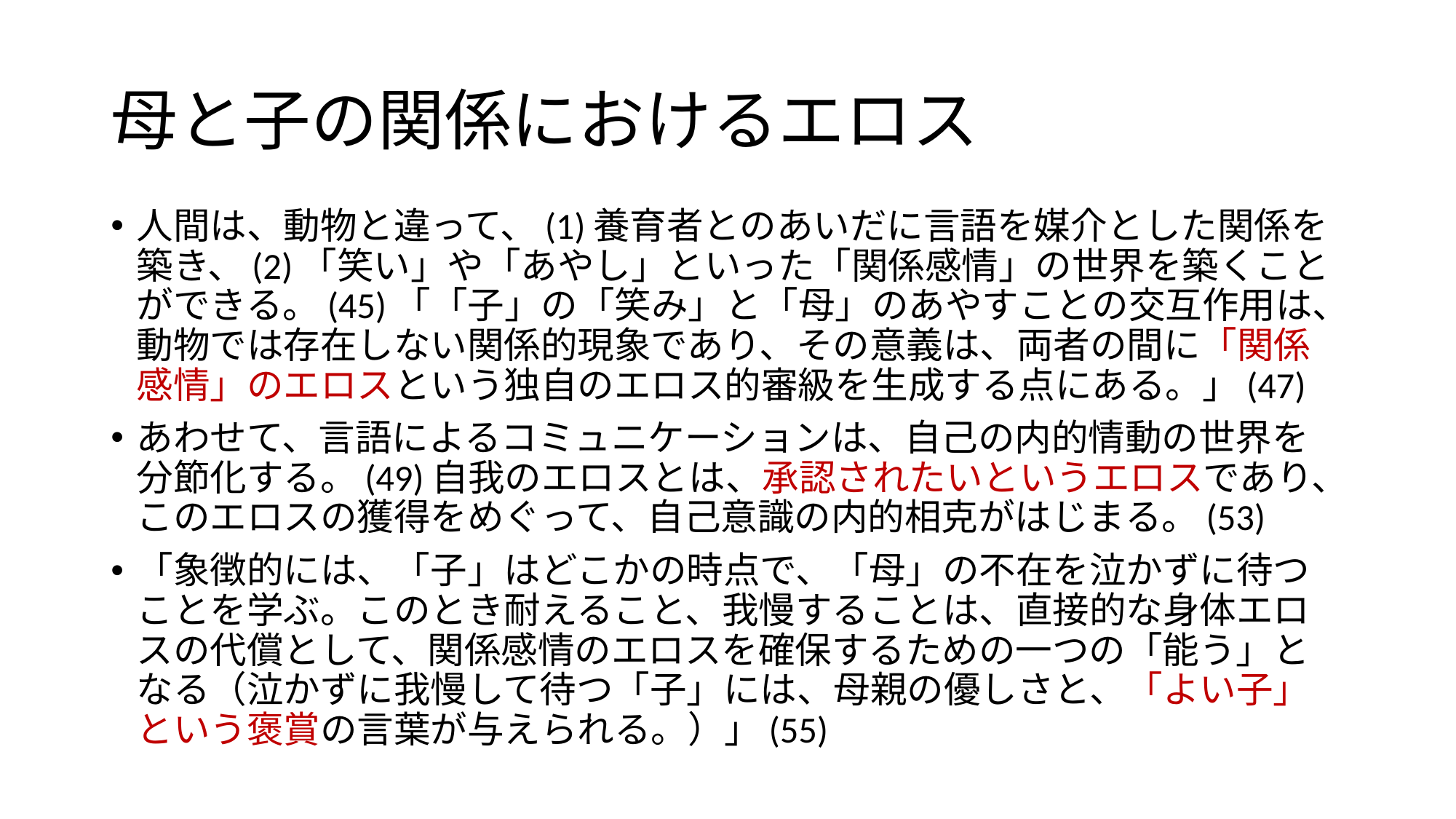

# 母と子の関係におけるエロス
人間は、動物と違って、(1)養育者とのあいだに言語を媒介とした関係を築き、(2)「笑い」や「あやし」といった「関係感情」の世界を築くことができる。(45)「「子」の「笑み」と「母」のあやすことの交互作用は、動物では存在しない関係的現象であり、その意義は、両者の間に「関係感情」のエロスという独自のエロス的審級を生成する点にある。」(47)
あわせて、言語によるコミュニケーションは、自己の内的情動の世界を分節化する。(49)自我のエロスとは、承認されたいというエロスであり、このエロスの獲得をめぐって、自己意識の内的相克がはじまる。(53)
「象徴的には、「子」はどこかの時点で、「母」の不在を泣かずに待つことを学ぶ。このとき耐えること、我慢することは、直接的な身体エロスの代償として、関係感情のエロスを確保するための一つの「能う」となる（泣かずに我慢して待つ「子」には、母親の優しさと、「よい子」という褒賞の言葉が与えられる。）」(55)